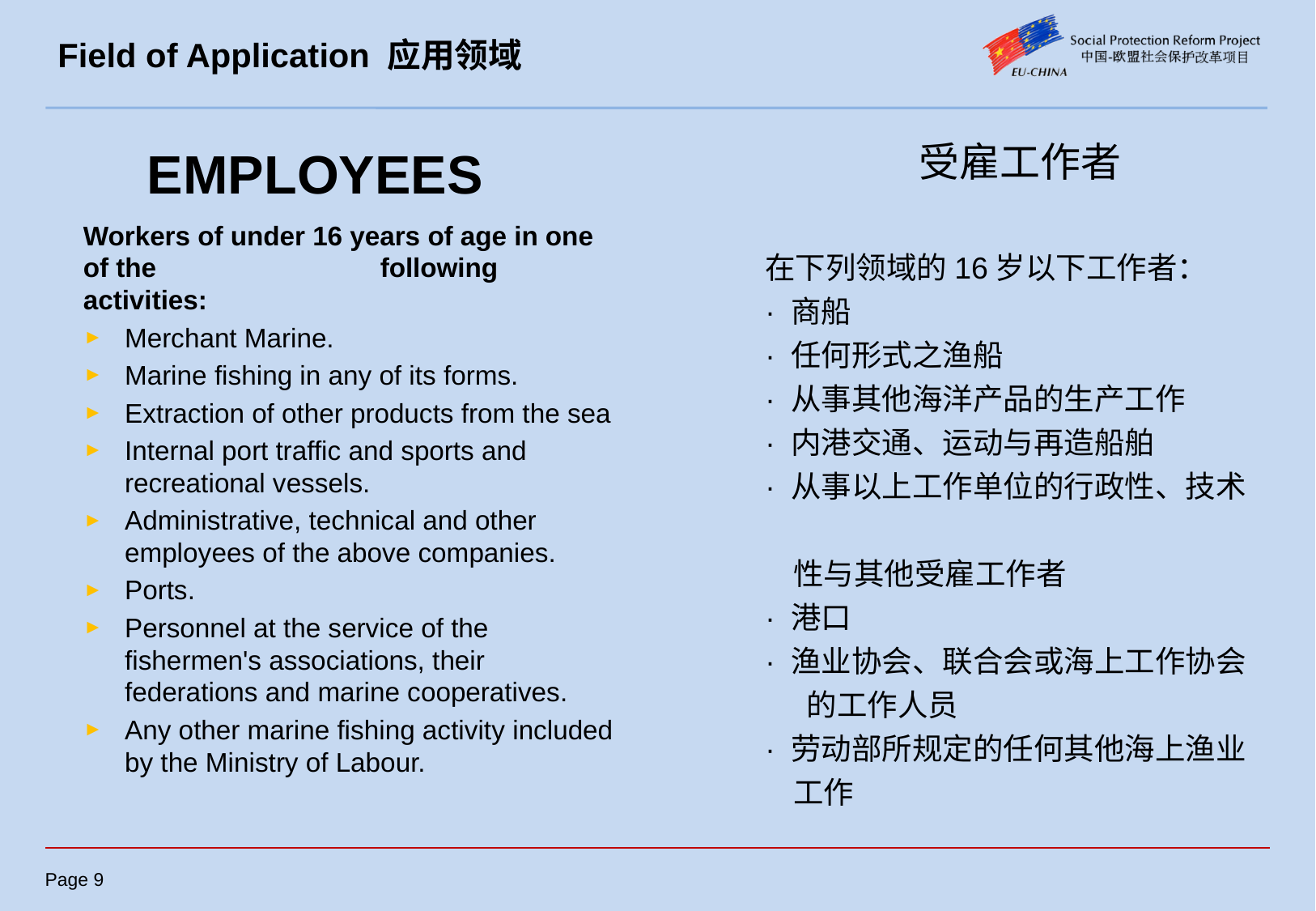

# Field of Application 应用领域
受雇工作者
EMPLOYEES
Workers of under 16 years of age in one of the                              following activities:
Merchant Marine.
Marine fishing in any of its forms.
Extraction of other products from the sea
Internal port traffic and sports and recreational vessels.
Administrative, technical and other employees of the above companies.
Ports.
Personnel at the service of the fishermen's associations, their federations and marine cooperatives.
Any other marine fishing activity included by the Ministry of Labour.
在下列领域的16岁以下工作者：
· 商船
· 任何形式之渔船
· 从事其他海洋产品的生产工作
· 内港交通、运动与再造船舶
· 从事以上工作单位的行政性、技术
   性与其他受雇工作者
· 港口
· 渔业协会、联合会或海上工作协会
     的工作人员
· 劳动部所规定的任何其他海上渔业
   工作